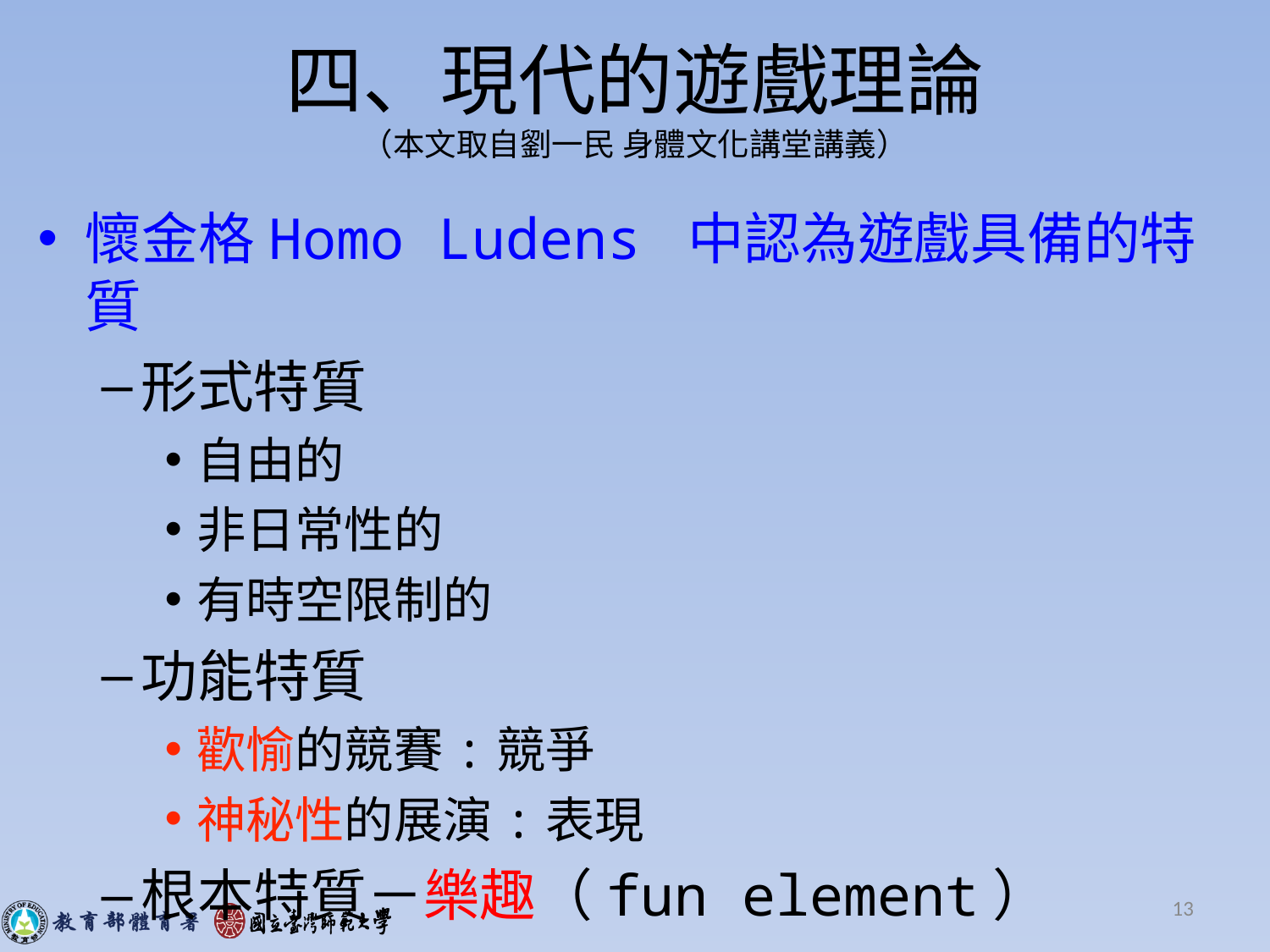

# 四、現代的遊戲理論 （本文取自劉一民 身體文化講堂講義）
懷金格Homo Ludens 中認為遊戲具備的特質
形式特質
自由的
非日常性的
有時空限制的
功能特質
歡愉的競賽:競爭
神秘性的展演:表現
根本特質－樂趣（fun element）

13